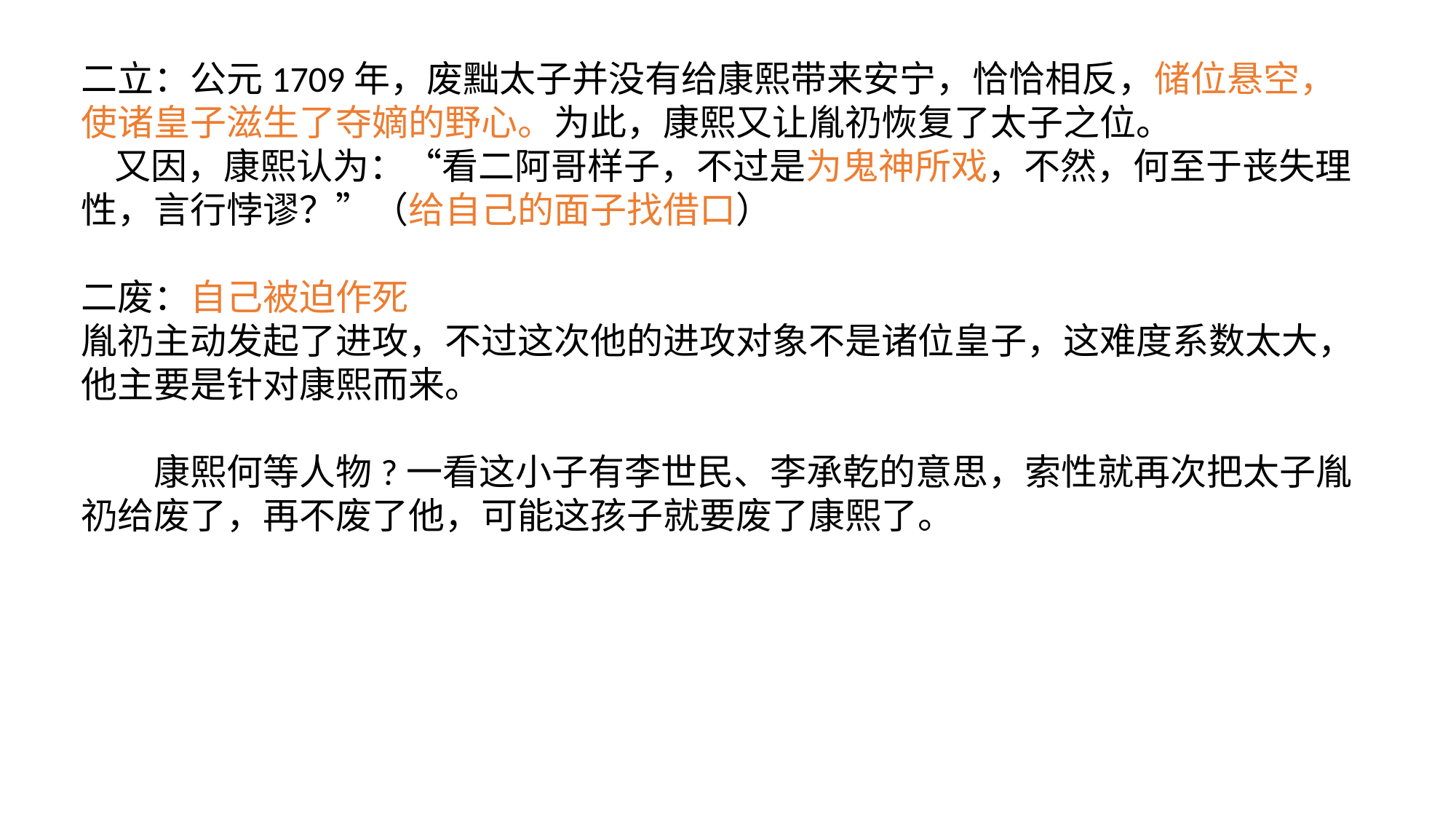

二立：公元1709年，废黜太子并没有给康熙带来安宁，恰恰相反，储位悬空，使诸皇子滋生了夺嫡的野心。为此，康熙又让胤礽恢复了太子之位。
   又因，康熙认为：“看二阿哥样子，不过是为鬼神所戏，不然，何至于丧失理性，言行悖谬？”（给自己的面子找借口）

二废：自己被迫作死
胤礽主动发起了进攻，不过这次他的进攻对象不是诸位皇子，这难度系数太大，他主要是针对康熙而来。

　　康熙何等人物?一看这小子有李世民、李承乾的意思，索性就再次把太子胤礽给废了，再不废了他，可能这孩子就要废了康熙了。